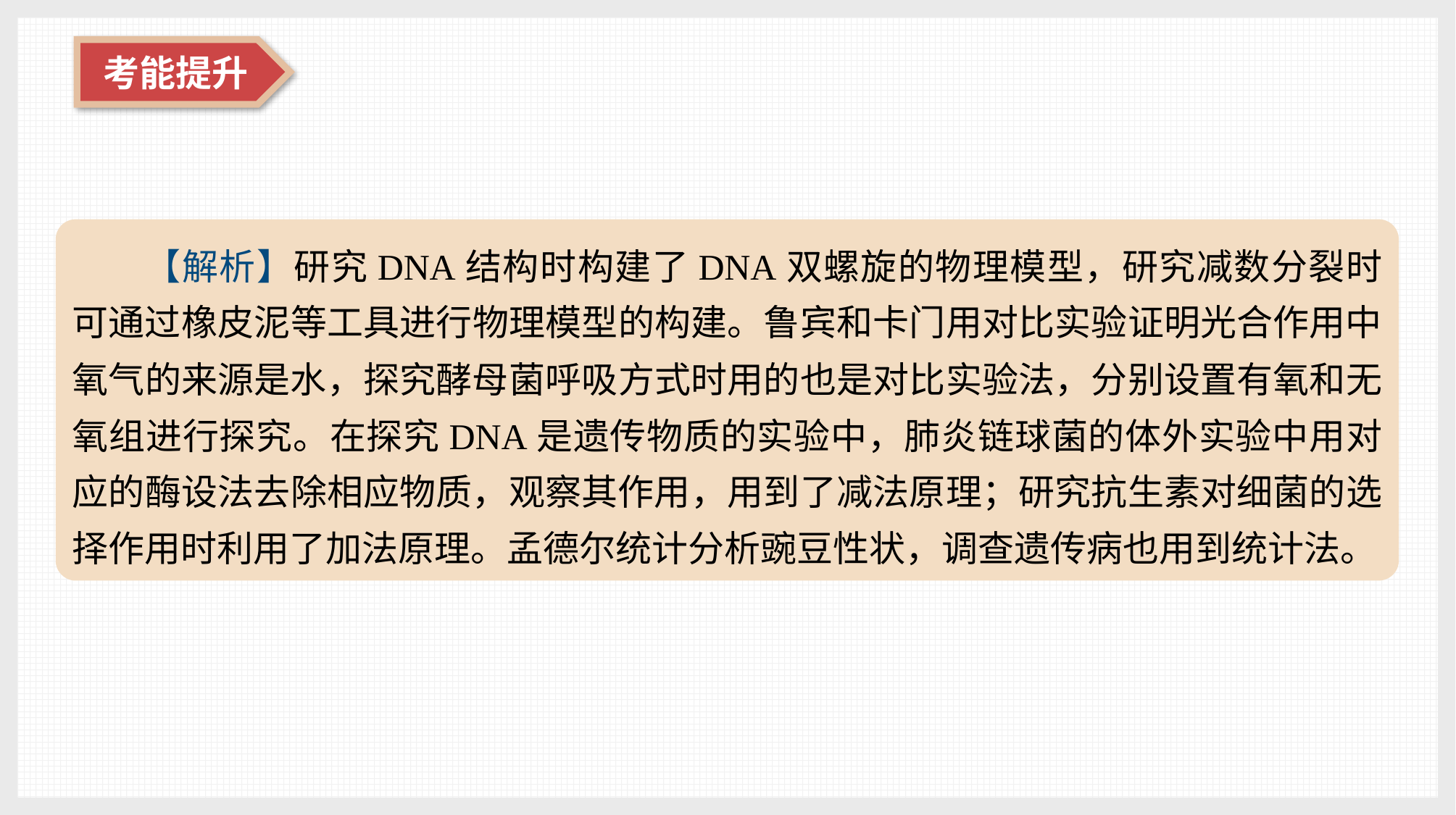

【解析】研究DNA结构时构建了DNA双螺旋的物理模型，研究减数分裂时可通过橡皮泥等工具进行物理模型的构建。鲁宾和卡门用对比实验证明光合作用中氧气的来源是水，探究酵母菌呼吸方式时用的也是对比实验法，分别设置有氧和无氧组进行探究。在探究DNA是遗传物质的实验中，肺炎链球菌的体外实验中用对应的酶设法去除相应物质，观察其作用，用到了减法原理；研究抗生素对细菌的选择作用时利用了加法原理。孟德尔统计分析豌豆性状，调查遗传病也用到统计法。